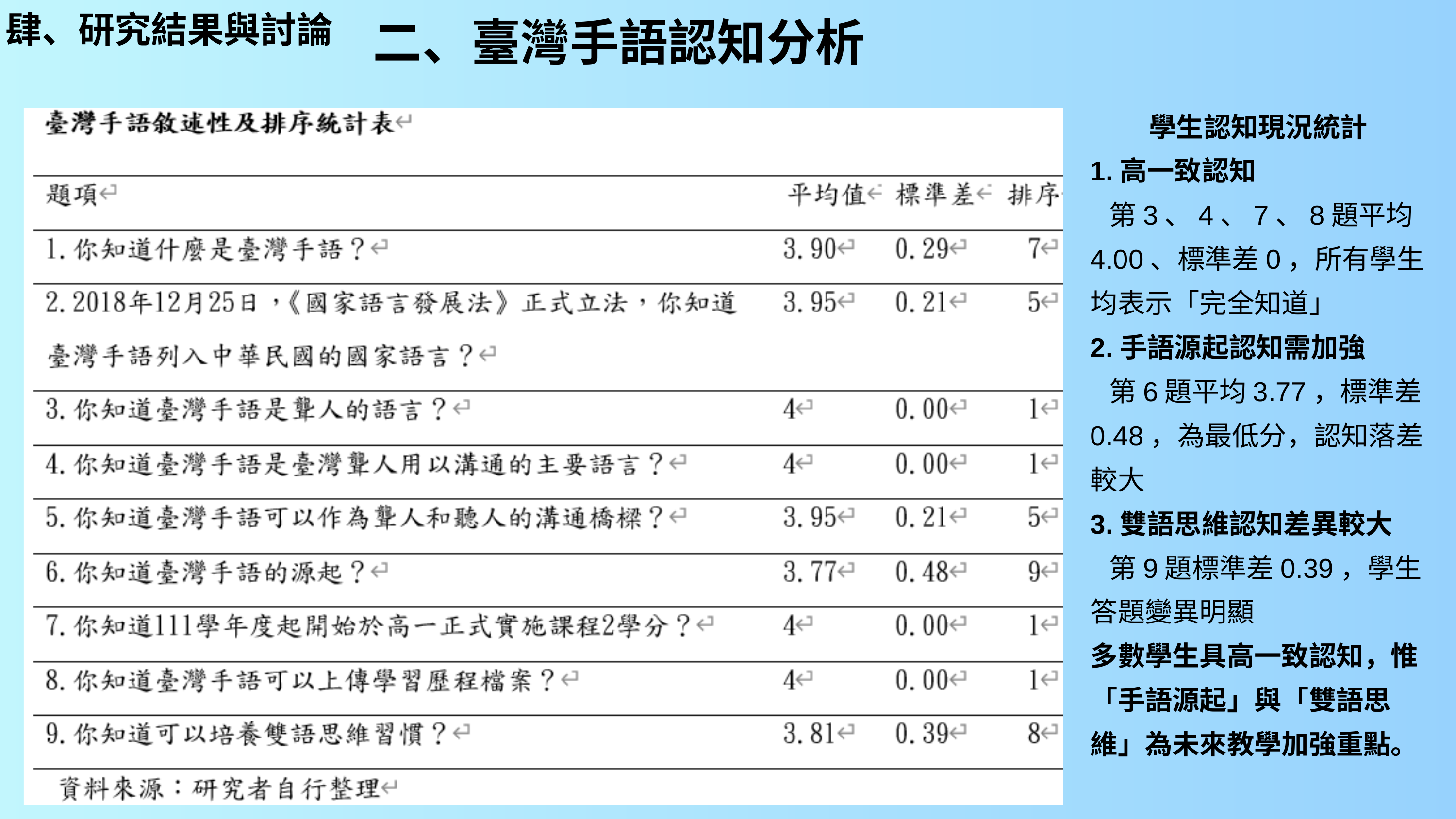

肆、研究結果與討論

二、臺灣手語認知分析
學生認知現況統計
1.高一致認知
  第3、4、7、8題平均4.00、標準差0，所有學生均表示「完全知道」
2.手語源起認知需加強
  第6題平均3.77，標準差0.48，為最低分，認知落差較大
3.雙語思維認知差異較大
  第9題標準差0.39，學生答題變異明顯
多數學生具高一致認知，惟「手語源起」與「雙語思維」為未來教學加強重點。